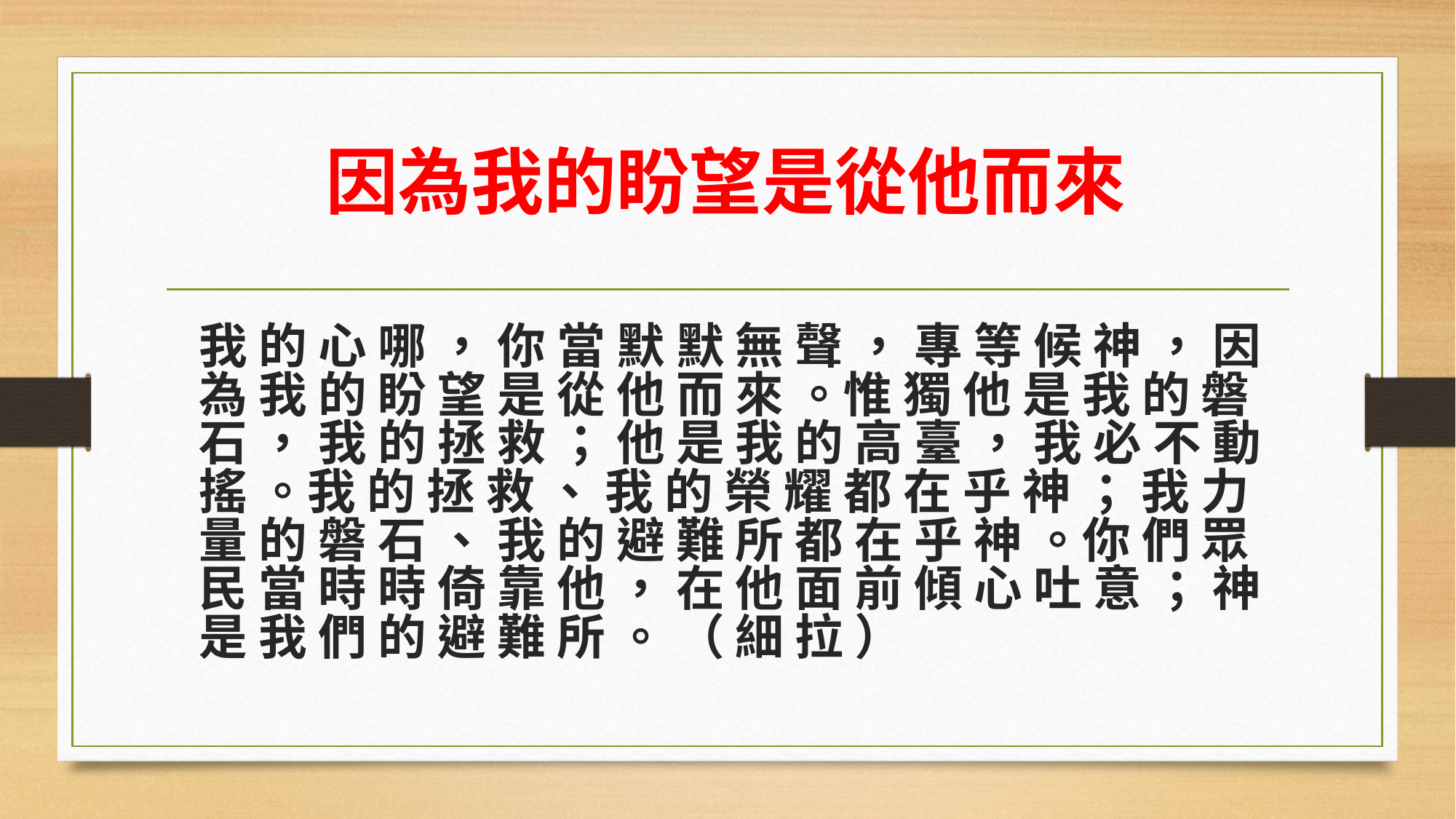

# 因為我的盼望是從他而來
我 的 心 哪 ， 你 當 默 默 無 聲 ， 專 等 候 神 ， 因 為 我 的 盼 望 是 從 他 而 來 。惟 獨 他 是 我 的 磐 石 ， 我 的 拯 救 ； 他 是 我 的 高 臺 ， 我 必 不 動 搖 。我 的 拯 救 、 我 的 榮 耀 都 在 乎 神 ； 我 力 量 的 磐 石 、 我 的 避 難 所 都 在 乎 神 。你 們 眾 民 當 時 時 倚 靠 他 ， 在 他 面 前 傾 心 吐 意 ； 神 是 我 們 的 避 難 所 。 （ 細 拉 ）